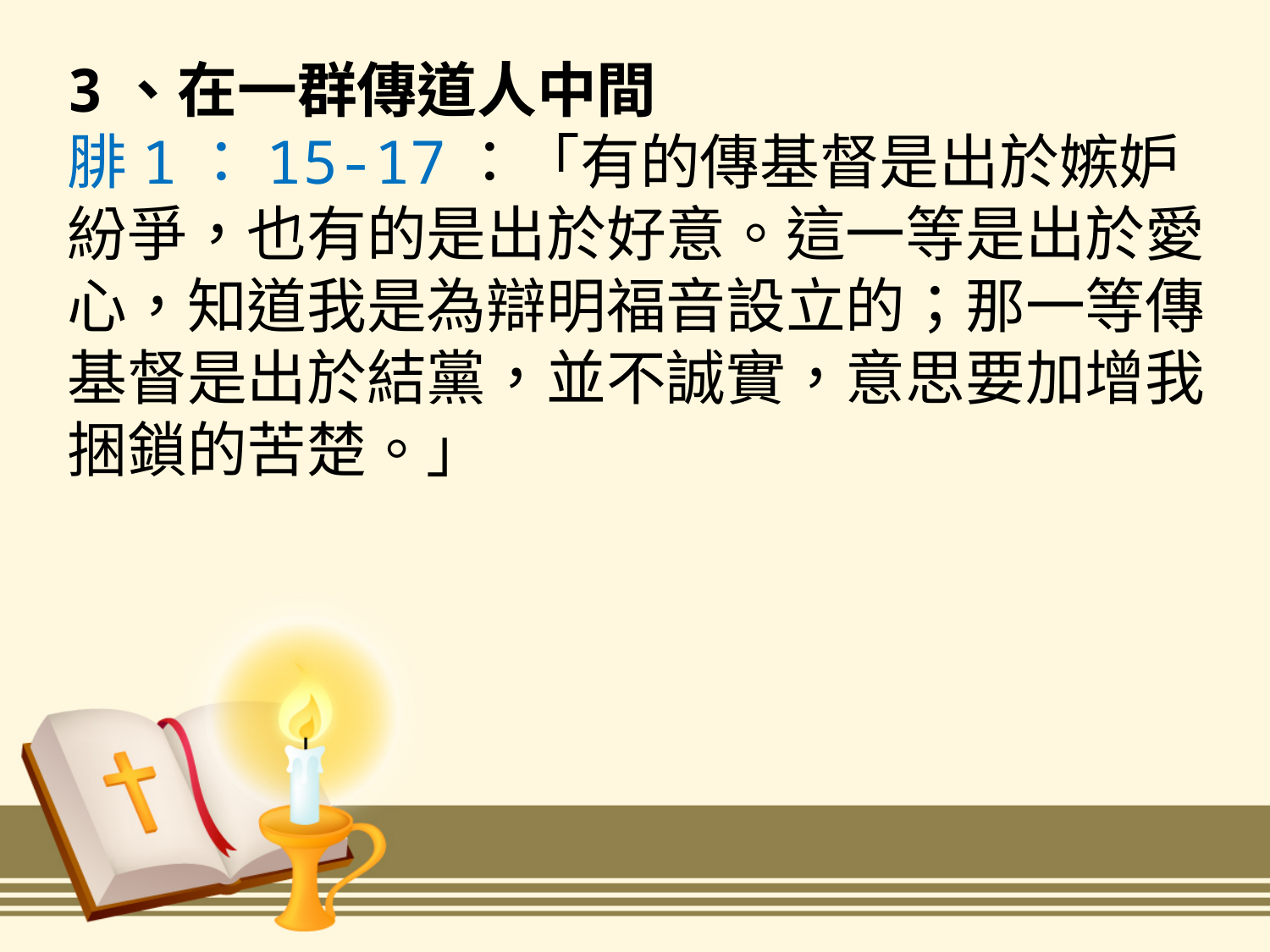

3、在一群傳道人中間
腓1：15-17：「有的傳基督是出於嫉妒紛爭，也有的是出於好意。這一等是出於愛心，知道我是為辯明福音設立的；那一等傳基督是出於結黨，並不誠實，意思要加增我捆鎖的苦楚。」